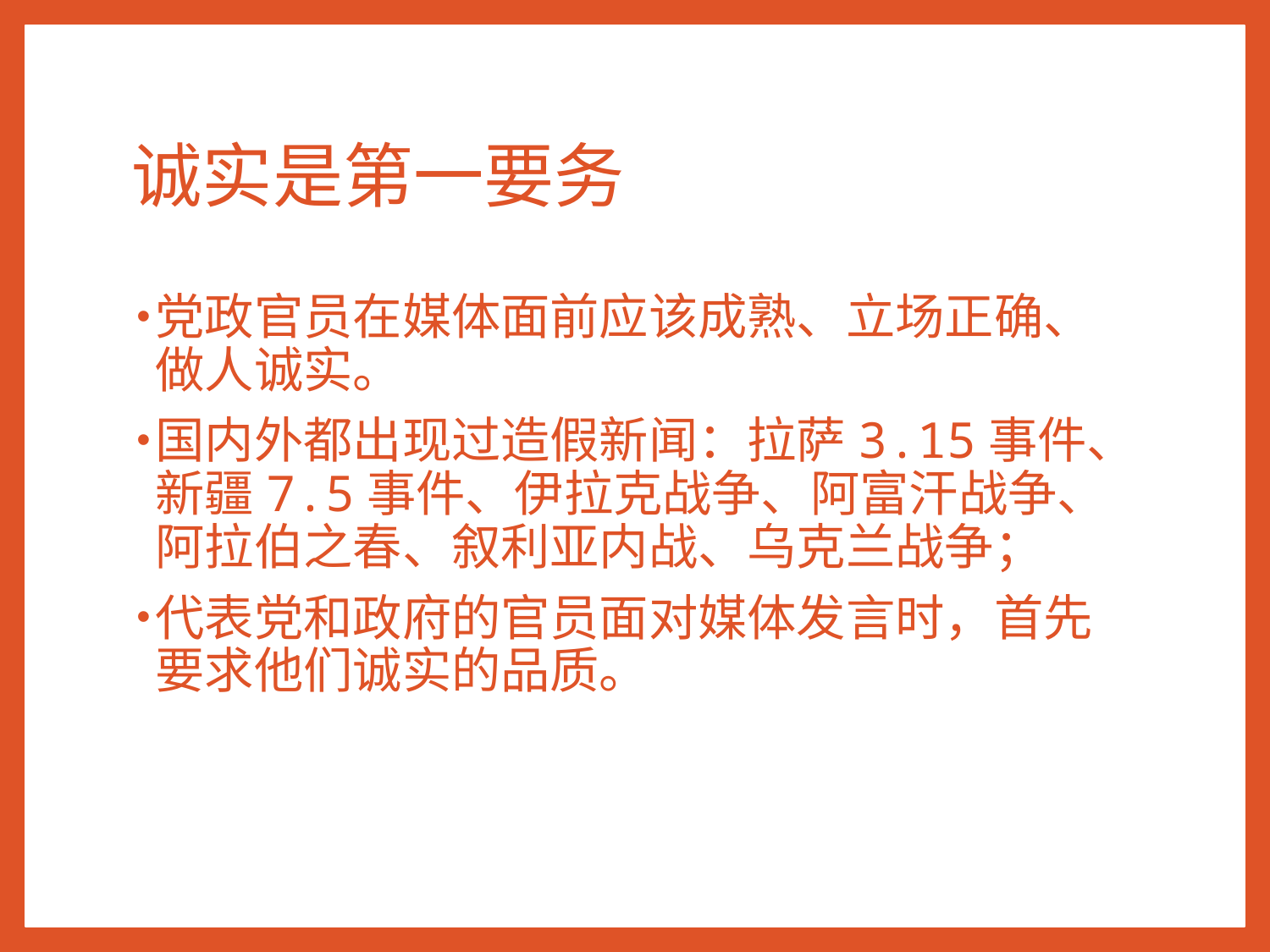

# 诚实是第一要务
党政官员在媒体面前应该成熟、立场正确、做人诚实。
国内外都出现过造假新闻：拉萨3.15事件、新疆7.5事件、伊拉克战争、阿富汗战争、阿拉伯之春、叙利亚内战、乌克兰战争；
代表党和政府的官员面对媒体发言时，首先要求他们诚实的品质。